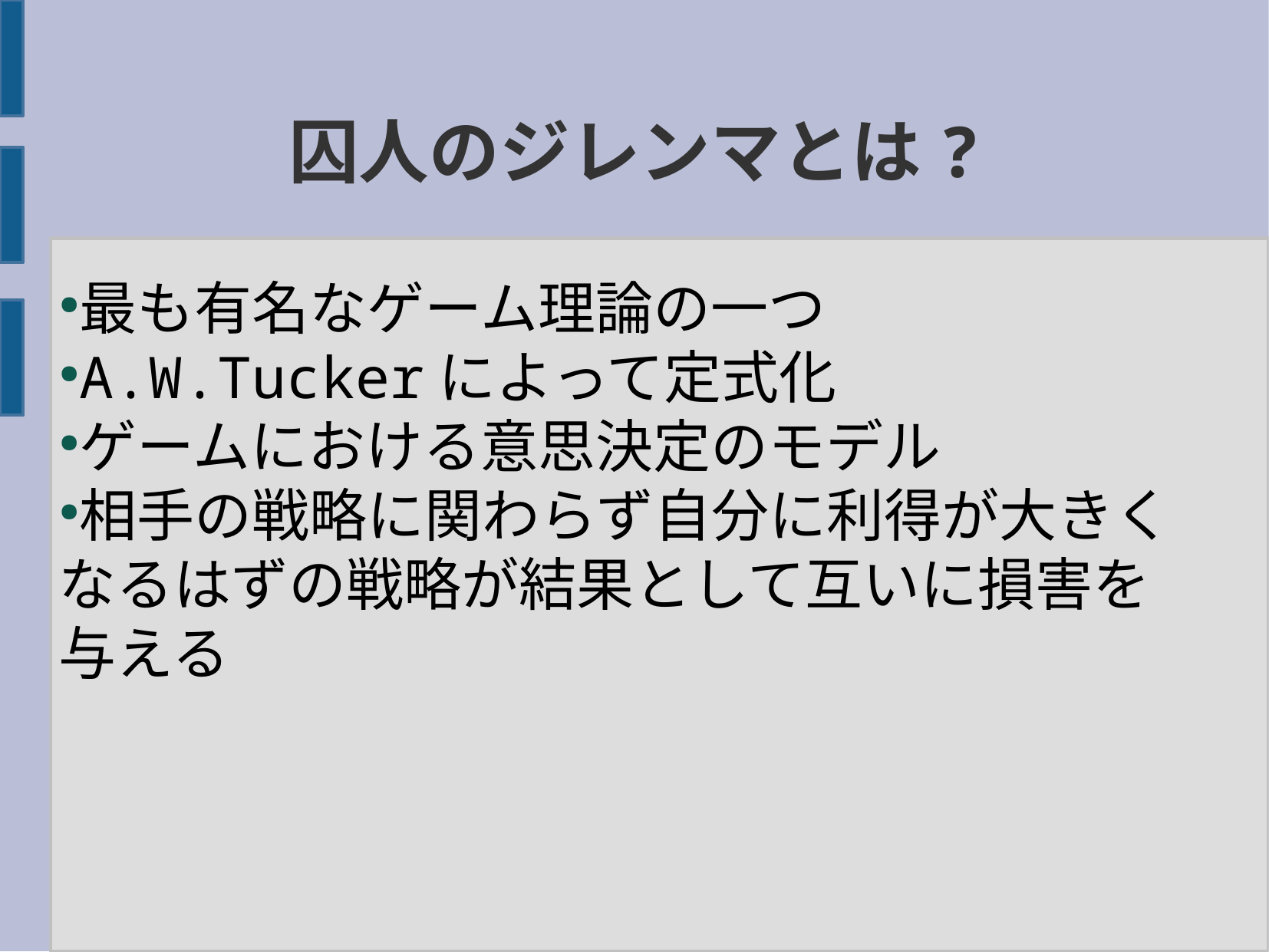

囚人のジレンマとは?
最も有名なゲーム理論の一つ
A.W.Tuckerによって定式化
ゲームにおける意思決定のモデル
相手の戦略に関わらず自分に利得が大きくなるはずの戦略が結果として互いに損害を与える